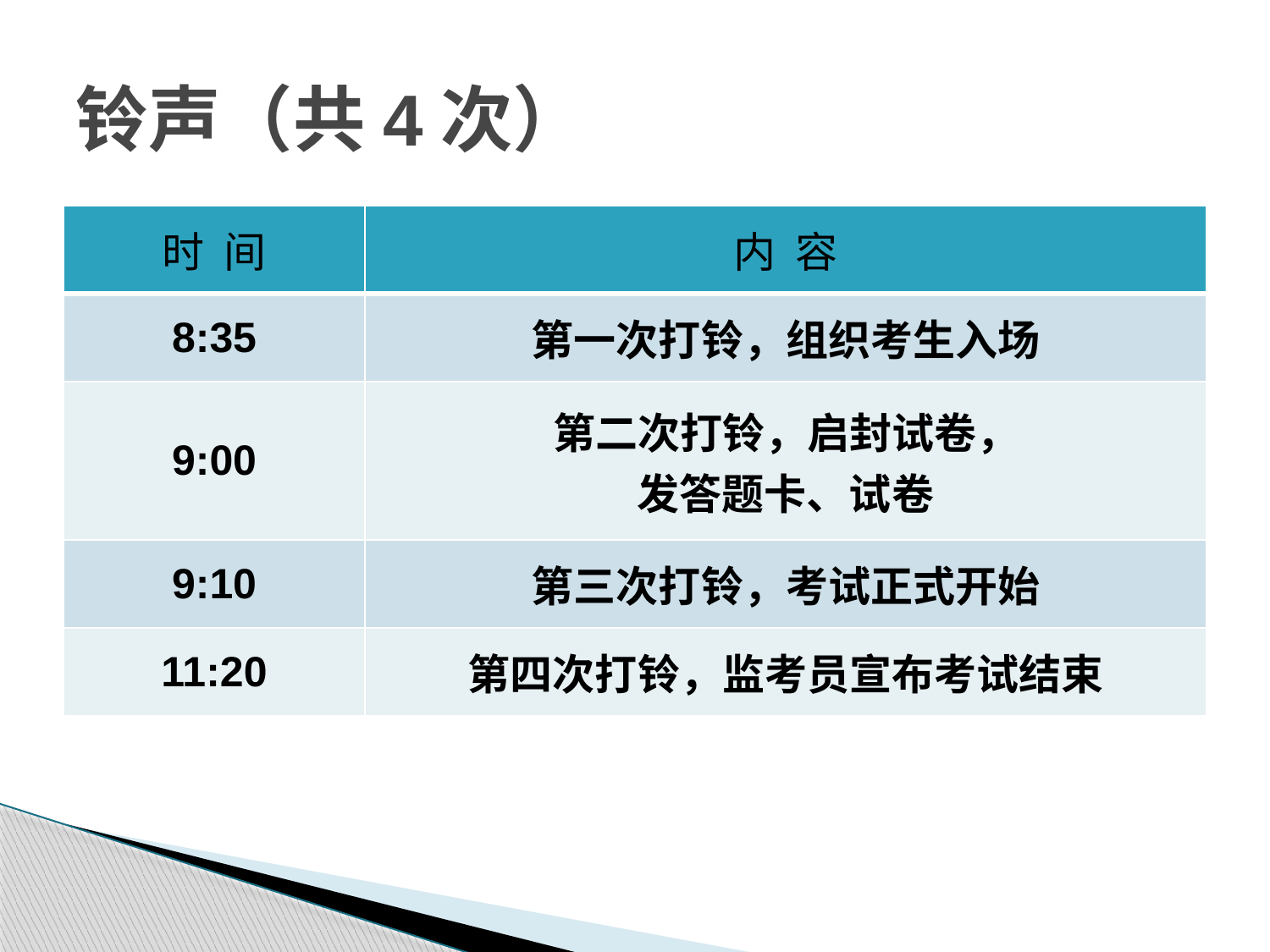

# 铃声（共4次）
| 时 间 | 内 容 |
| --- | --- |
| 8:35 | 第一次打铃，组织考生入场 |
| 9:00 | 第二次打铃，启封试卷， 发答题卡、试卷 |
| 9:10 | 第三次打铃，考试正式开始 |
| 11:20 | 第四次打铃，监考员宣布考试结束 |